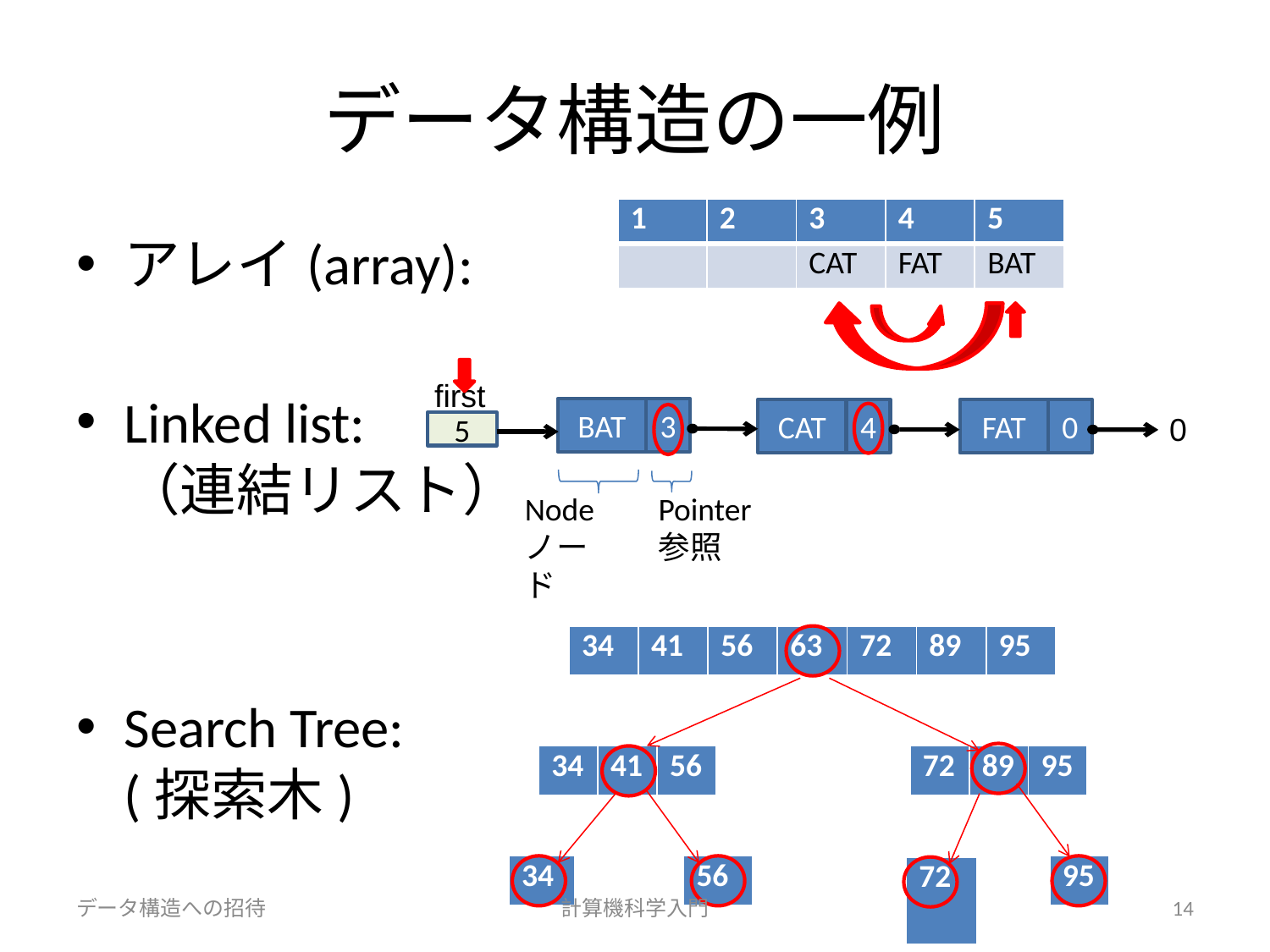

# データ構造の一例
| 1 | 2 | 3 | 4 | 5 |
| --- | --- | --- | --- | --- |
|  |  | CAT | FAT | BAT |
アレイ(array):

Linked list:
（連結リスト）

Search Tree:
(探索木)

first
5
BAT
3
CAT
4
FAT
0

0

Node
ノード
Pointer
参照
| 34 | 41 | 56 | 63 | 72 | 89 | 95 |
| --- | --- | --- | --- | --- | --- | --- |

| 34 | 41 | 56 |
| --- | --- | --- |

| 72 | 89 | 95 |
| --- | --- | --- |
| 34 |
| --- |

| 56 |
| --- |

| 95 |
| --- |

| 72 |
| --- |
データ構造への招待
計算機科学入門
14